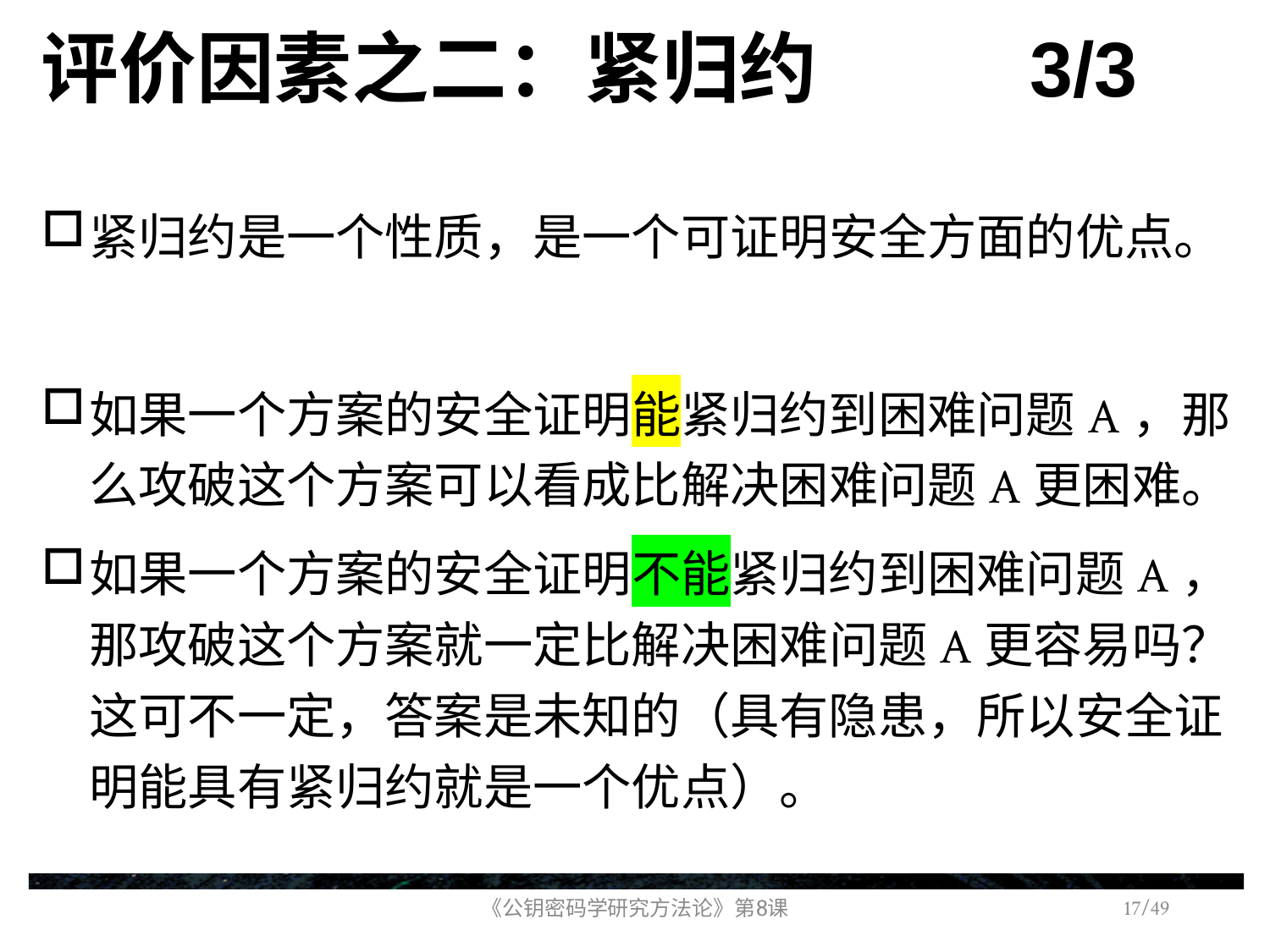

# 评价因素之二：紧归约           3/3
紧归约是一个性质，是一个可证明安全方面的优点。

如果一个方案的安全证明能紧归约到困难问题A，那么攻破这个方案可以看成比解决困难问题A更困难。
如果一个方案的安全证明不能紧归约到困难问题A，那攻破这个方案就一定比解决困难问题A更容易吗？这可不一定，答案是未知的（具有隐患，所以安全证明能具有紧归约就是一个优点）。
《公钥密码学研究方法论》第8课
17/49